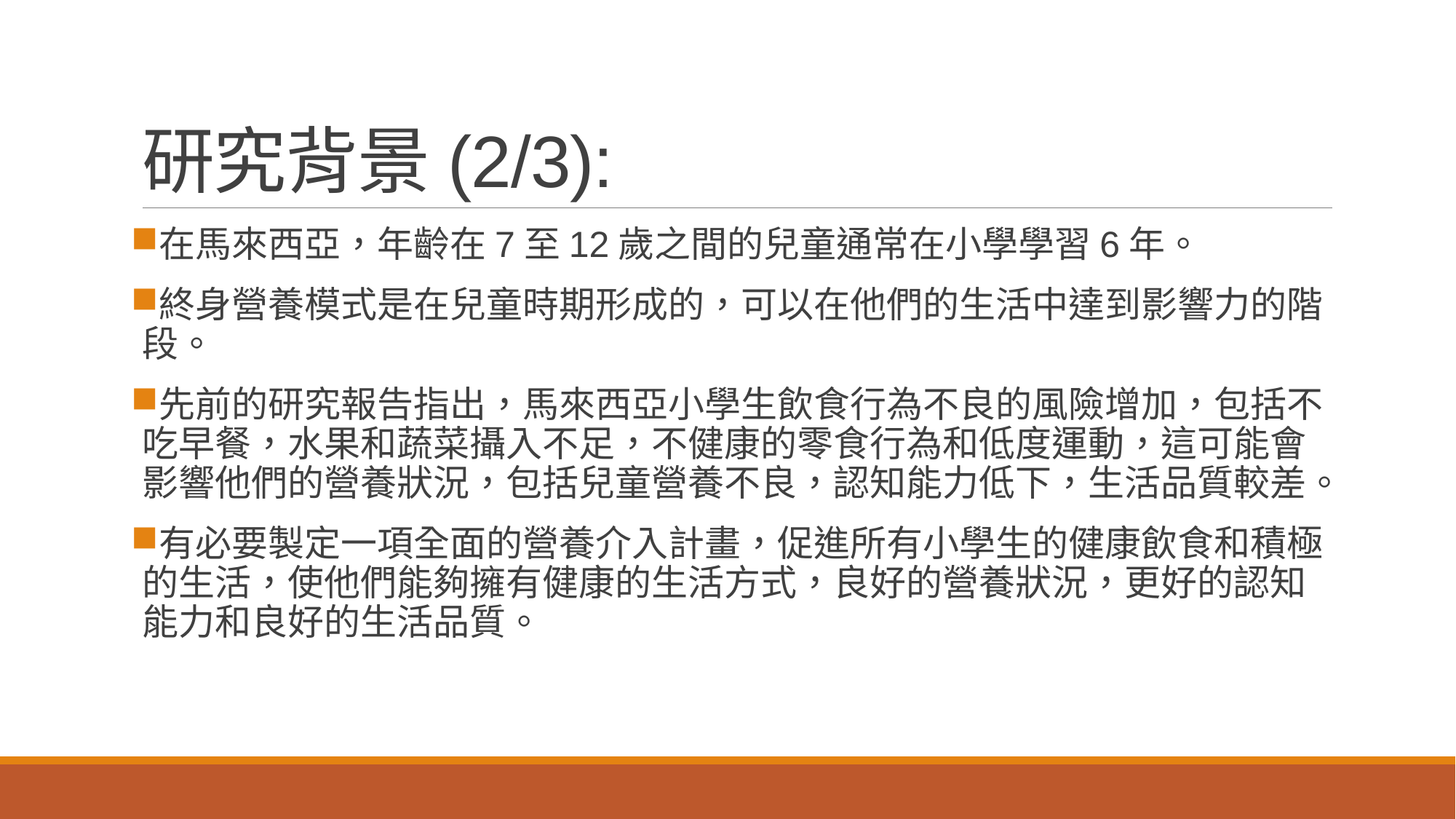

# 研究背景(2/3):
在馬來西亞，年齡在7至12歲之間的兒童通常在小學學習6年。
終身營養模式是在兒童時期形成的，可以在他們的生活中達到影響力的階段。
先前的研究報告指出，馬來西亞小學生飲食行為不良的風險增加，包括不吃早餐，水果和蔬菜攝入不足，不健康的零食行為和低度運動，這可能會影響他們的營養狀況，包括兒童營養不良，認知能力低下，生活品質較差。
有必要製定一項全面的營養介入計畫，促進所有小學生的健康飲食和積極的生活，使他們能夠擁有健康的生活方式，良好的營養狀況，更好的認知能力和良好的生活品質。